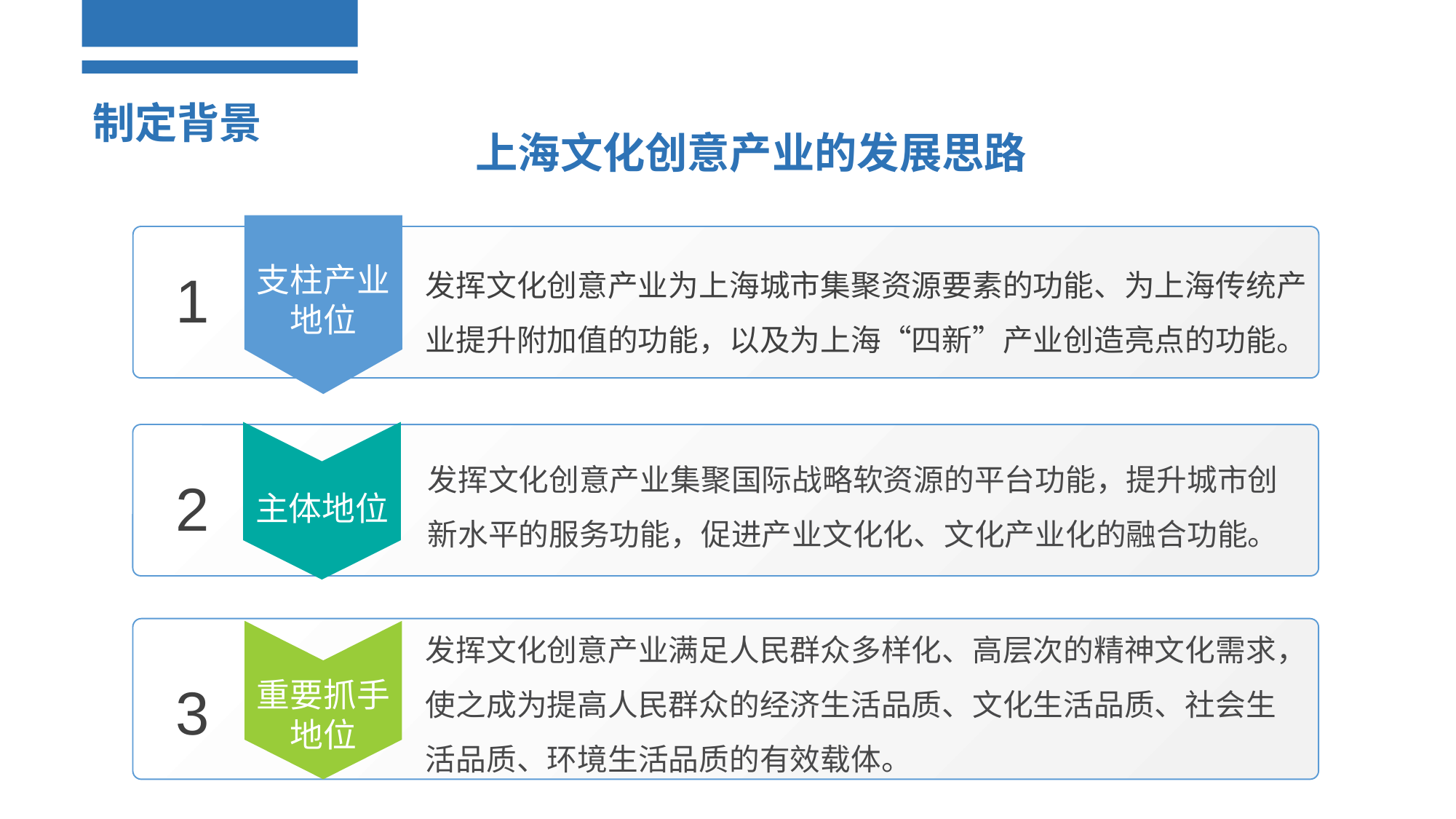

制定背景
上海文化创意产业的发展思路

01
发挥文化创意产业为上海城市集聚资源要素的功能、为上海传统产业提升附加值的功能，以及为上海“四新”产业创造亮点的功能。

扶持对象
支柱产业地位
1

02
03

发挥文化创意产业集聚国际战略软资源的平台功能，提升城市创新水平的服务功能，促进产业文化化、文化产业化的融合功能。

2
04
主体地位
监督管理
05
发挥文化创意产业满足人民群众多样化、高层次的精神文化需求，使之成为提高人民群众的经济生活品质、文化生活品质、社会生活品质、环境生活品质的有效载体。

重要抓手地位
3